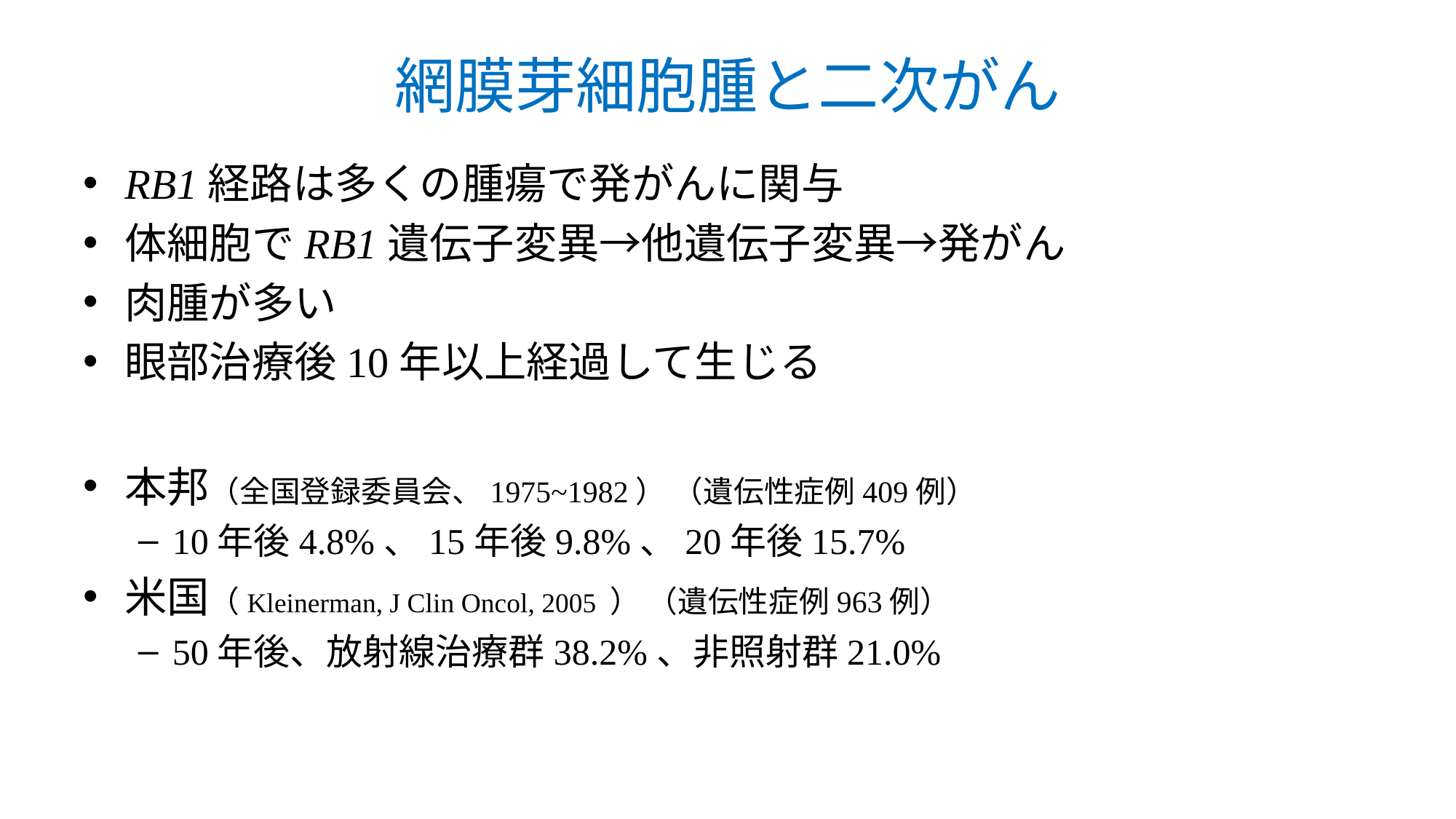

# 網膜芽細胞腫と二次がん
RB1経路は多くの腫瘍で発がんに関与
体細胞でRB1遺伝子変異→他遺伝子変異→発がん
肉腫が多い
眼部治療後10年以上経過して生じる

本邦（全国登録委員会、1975~1982） （遺伝性症例409例）
10年後4.8%、15年後9.8%、20年後15.7%
米国（Kleinerman, J Clin Oncol, 2005 ） （遺伝性症例963例）
50年後、放射線治療群38.2%、非照射群21.0%